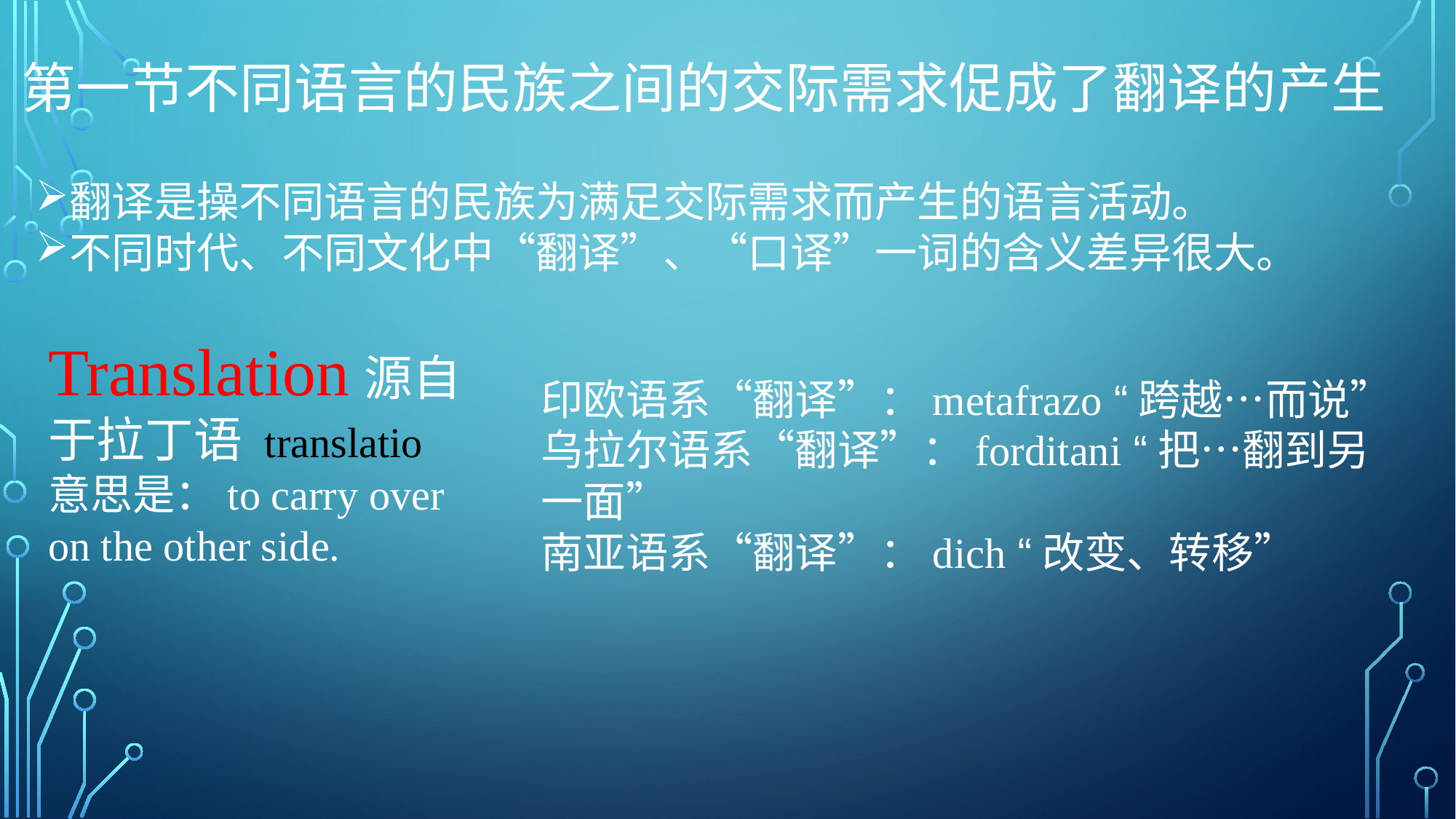

# 第一节不同语言的民族之间的交际需求促成了翻译的产生
翻译是操不同语言的民族为满足交际需求而产生的语言活动。
不同时代、不同文化中“翻译”、“口译”一词的含义差异很大。
Translation 源自于拉丁语 translatio
意思是：to carry over on the other side.
印欧语系“翻译”：metafrazo “跨越…而说”
乌拉尔语系“翻译”：forditani “把…翻到另一面”
南亚语系“翻译”：dich “改变、转移”